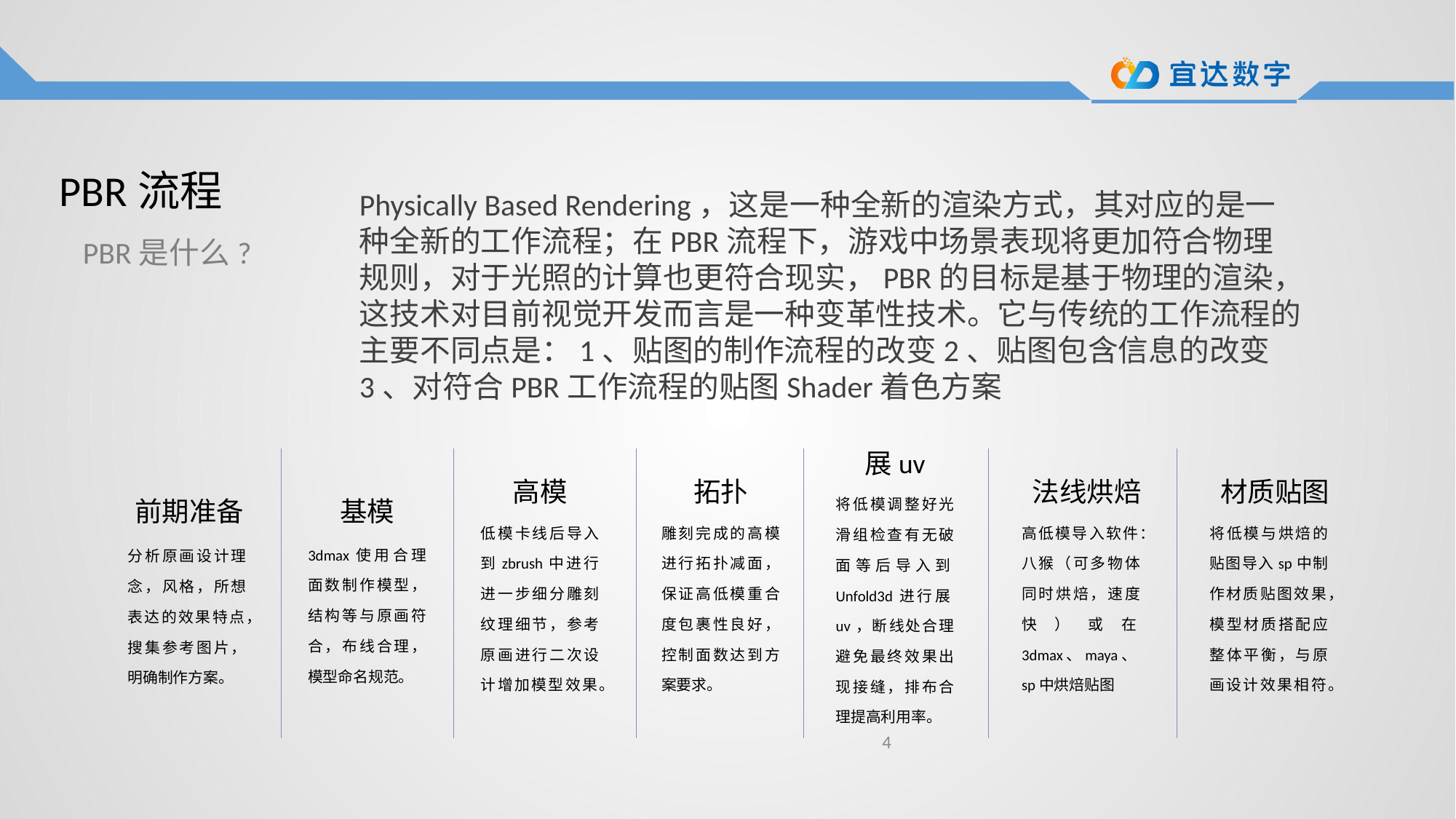

PBR流程
Physically Based Rendering，这是一种全新的渲染方式，其对应的是一种全新的工作流程；在PBR流程下，游戏中场景表现将更加符合物理规则，对于光照的计算也更符合现实，PBR的目标是基于物理的渲染，这技术对目前视觉开发而言是一种变革性技术。它与传统的工作流程的主要不同点是：1、贴图的制作流程的改变2、贴图包含信息的改变3、对符合PBR工作流程的贴图Shader着色方案
PBR是什么?
展uv
将低模调整好光滑组检查有无破面等后导入到Unfold3d进行展uv，断线处合理避免最终效果出现接缝，排布合理提高利用率。
高模
低模卡线后导入到zbrush中进行进一步细分雕刻纹理细节，参考原画进行二次设计增加模型效果。
拓扑
雕刻完成的高模进行拓扑减面，保证高低模重合度包裹性良好，控制面数达到方案要求。
法线烘焙
高低模导入软件：八猴（可多物体同时烘焙，速度快）或在3dmax、maya、sp中烘焙贴图
材质贴图
将低模与烘焙的贴图导入sp中制作材质贴图效果，模型材质搭配应整体平衡，与原画设计效果相符。
前期准备
分析原画设计理念，风格，所想表达的效果特点，搜集参考图片，明确制作方案。
基模
3dmax使用合理面数制作模型，结构等与原画符合，布线合理，模型命名规范。
4